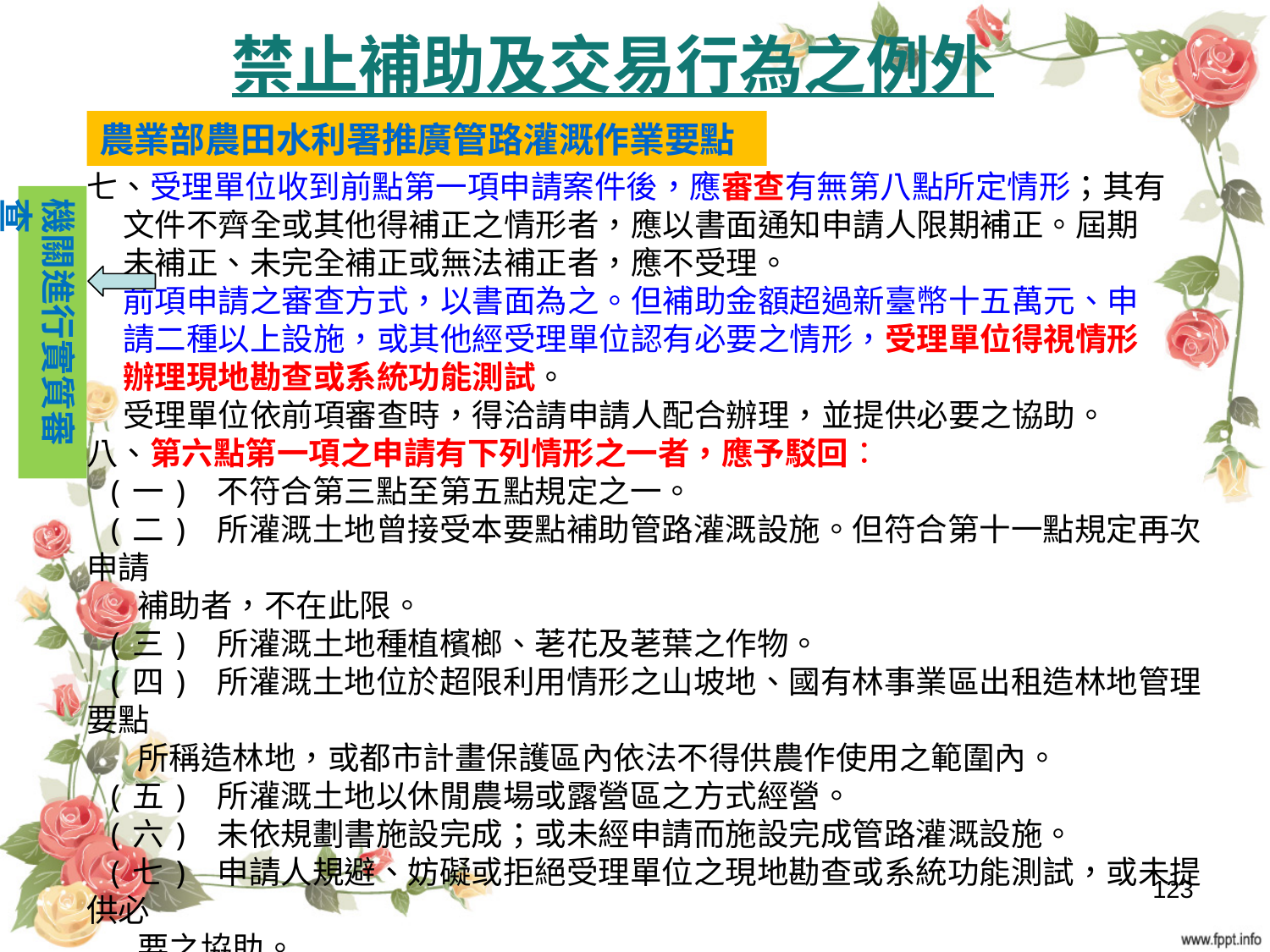

禁止補助及交易行為之例外
農業部農田水利署推廣管路灌溉作業要點

七、受理單位收到前點第一項申請案件後，應審查有無第八點所定情形；其有
    文件不齊全或其他得補正之情形者，應以書面通知申請人限期補正。屆期
    未補正、未完全補正或無法補正者，應不受理。
    前項申請之審查方式，以書面為之。但補助金額超過新臺幣十五萬元、申
    請二種以上設施，或其他經受理單位認有必要之情形，受理單位得視情形
    辦理現地勘查或系統功能測試。
    受理單位依前項審查時，得洽請申請人配合辦理，並提供必要之協助。
八、第六點第一項之申請有下列情形之一者，應予駁回：
 (一) 不符合第三點至第五點規定之一。
 (二) 所灌溉土地曾接受本要點補助管路灌溉設施。但符合第十一點規定再次申請
      補助者，不在此限。
 (三) 所灌溉土地種植檳榔、荖花及荖葉之作物。
 (四) 所灌溉土地位於超限利用情形之山坡地、國有林事業區出租造林地管理要點
      所稱造林地，或都市計畫保護區內依法不得供農作使用之範圍內。
 (五) 所灌溉土地以休閒農場或露營區之方式經營。
 (六) 未依規劃書施設完成；或未經申請而施設完成管路灌溉設施。
 (七) 申請人規避、妨礙或拒絕受理單位之現地勘查或系統功能測試，或未提供必
      要之協助。

機關進行實質審查

123